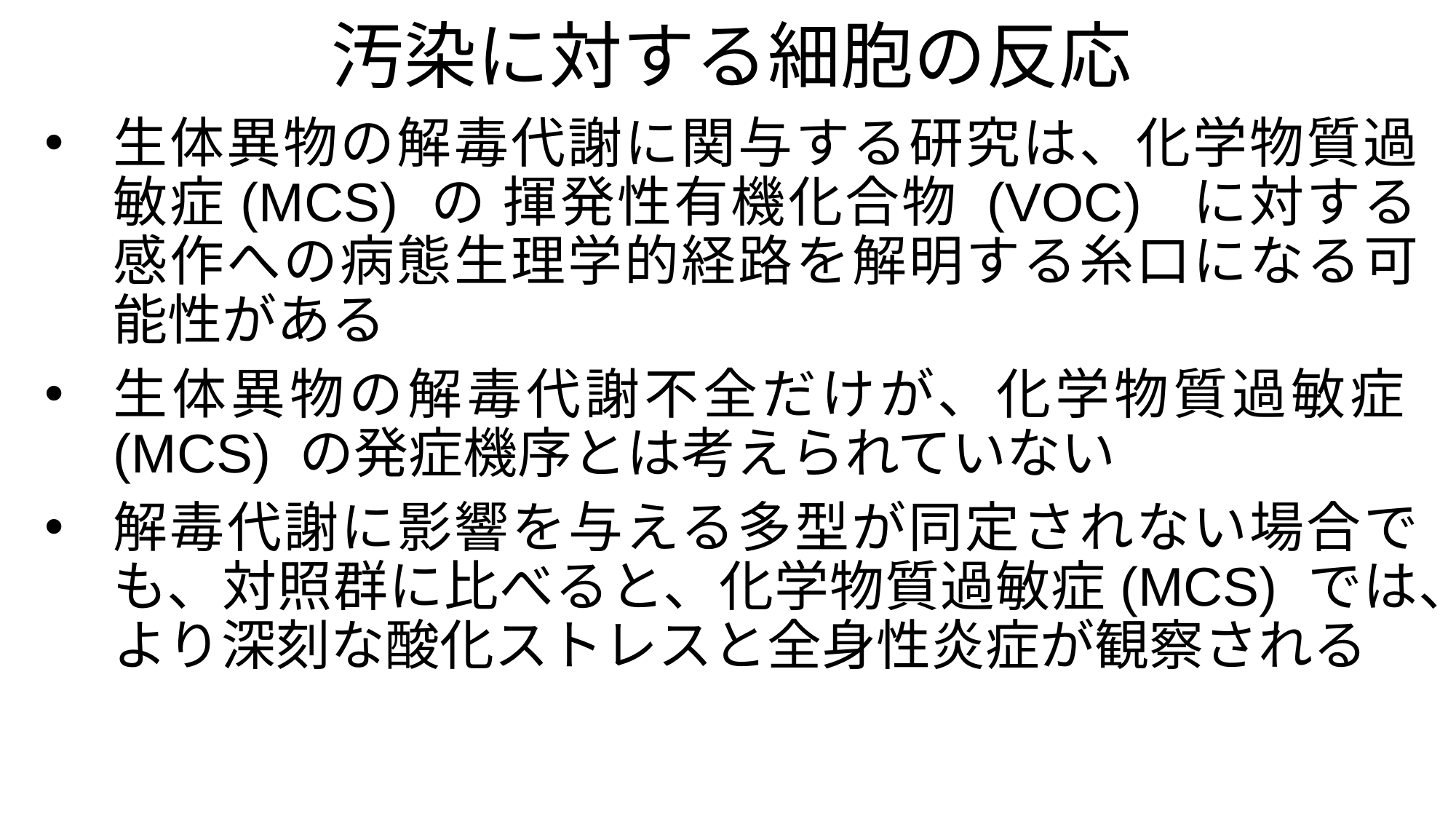

# 汚染に対する細胞の反応
生体異物の解毒代謝に関与する研究は、化学物質過敏症(MCS) の 揮発性有機化合物 (VOC)  に対する感作への病態生理学的経路を解明する糸口になる可能性がある
生体異物の解毒代謝不全だけが、化学物質過敏症(MCS) の発症機序とは考えられていない
解毒代謝に影響を与える多型が同定されない場合でも、対照群に比べると、化学物質過敏症(MCS) では、より深刻な酸化ストレスと全身性炎症が観察される